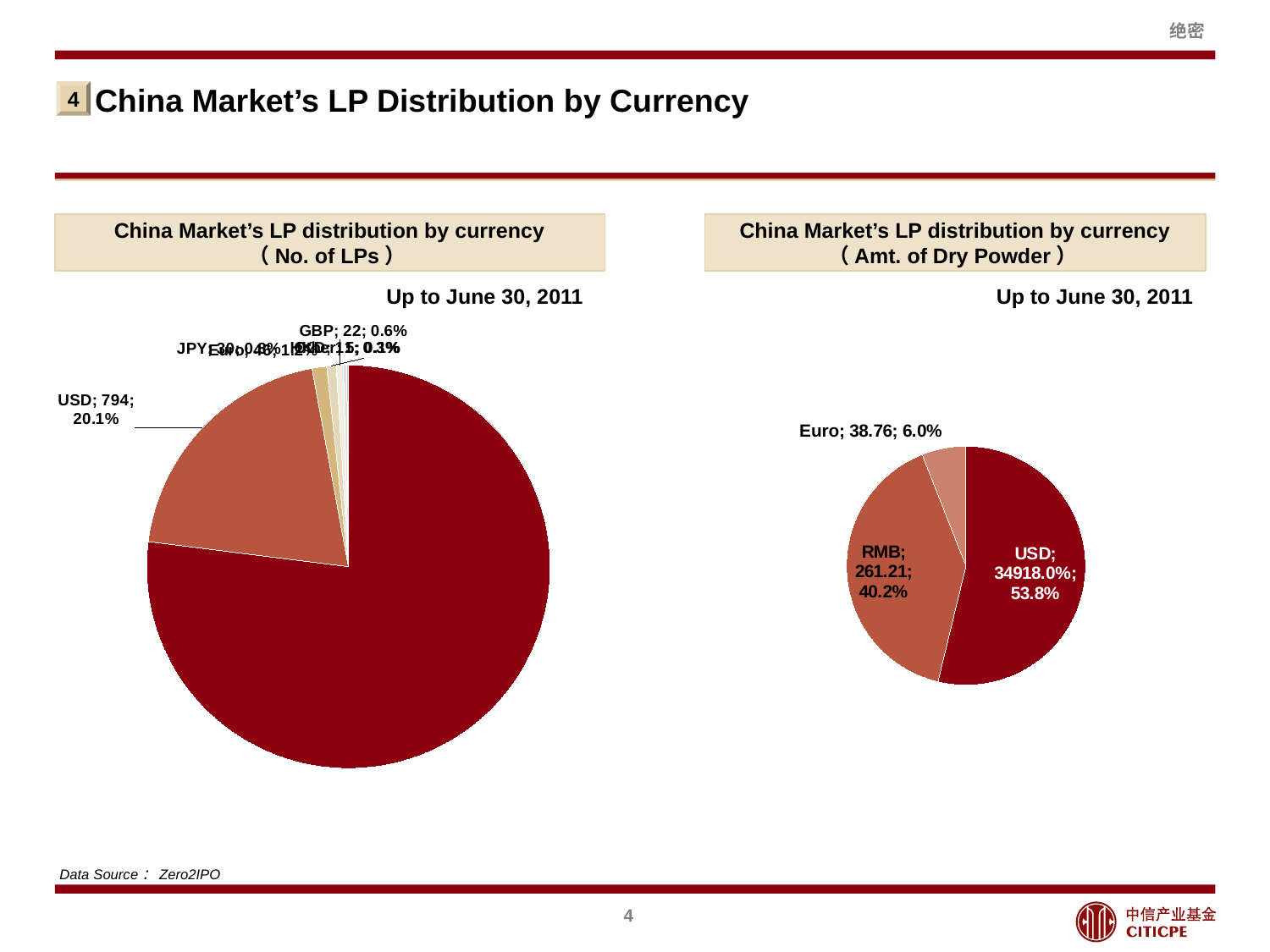

# China Market’s LP Distribution by Currency
4

### Chart

| Category | 系列 1 |
|---|---|
| USD | 349.18 |
| RMB | 261.2099999999998 |
| Euro | 38.76000000000001 |
China Market’s LP distribution by currency
（No. of LPs）
China Market’s LP distribution by currency
（Amt. of Dry Powder）

[unsupported chart]

Up to June 30, 2011
Up to June 30, 2011

Data Source：Zero2IPO
4